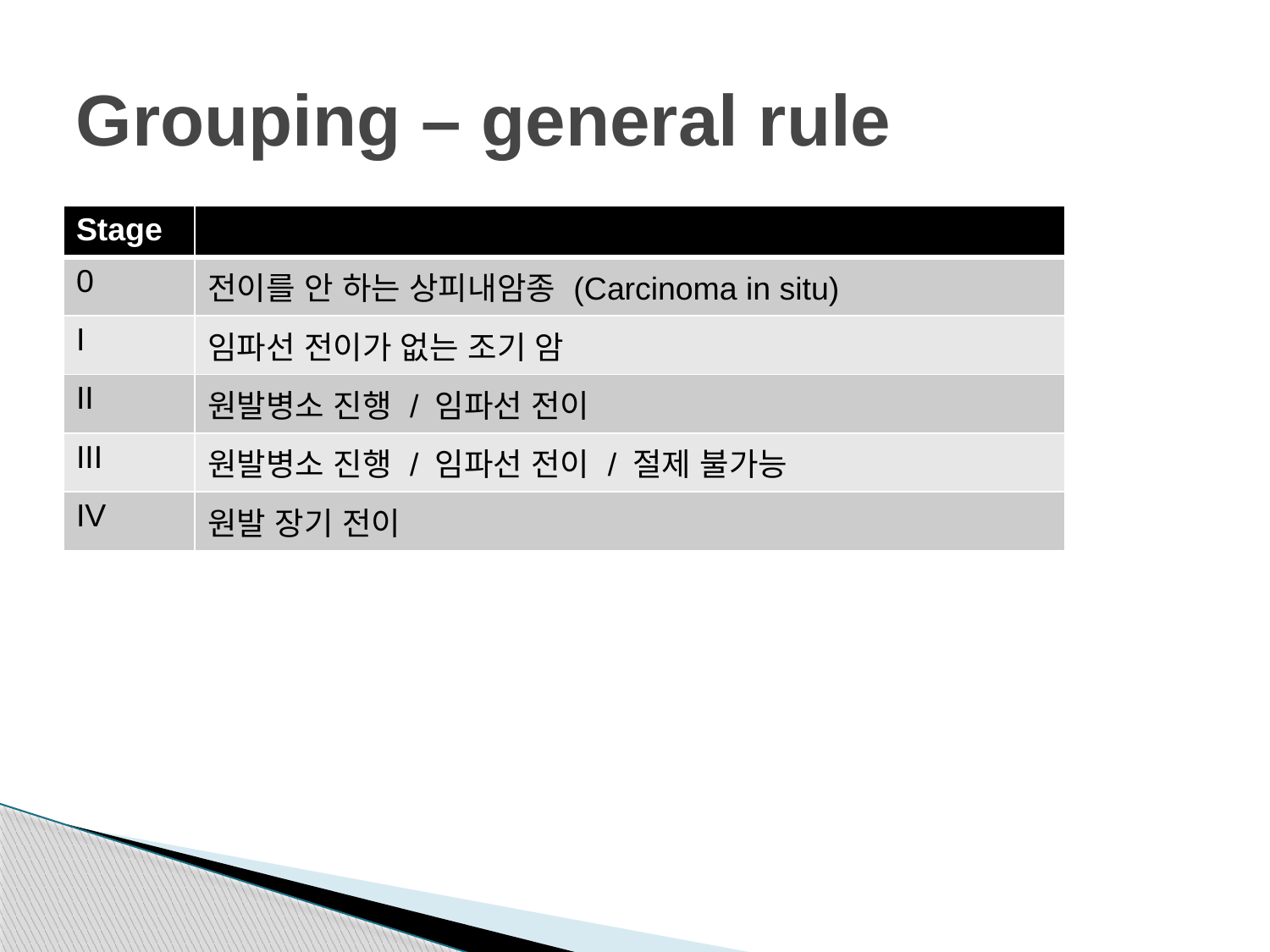

# Grouping – general rule
| Stage |  |
| --- | --- |
| 0 | 전이를 안 하는 상피내암종 (Carcinoma in situ) |
| I | 임파선 전이가 없는 조기 암 |
| II | 원발병소 진행 / 임파선 전이 |
| III | 원발병소 진행 / 임파선 전이 / 절제 불가능 |
| IV | 원발 장기 전이 |